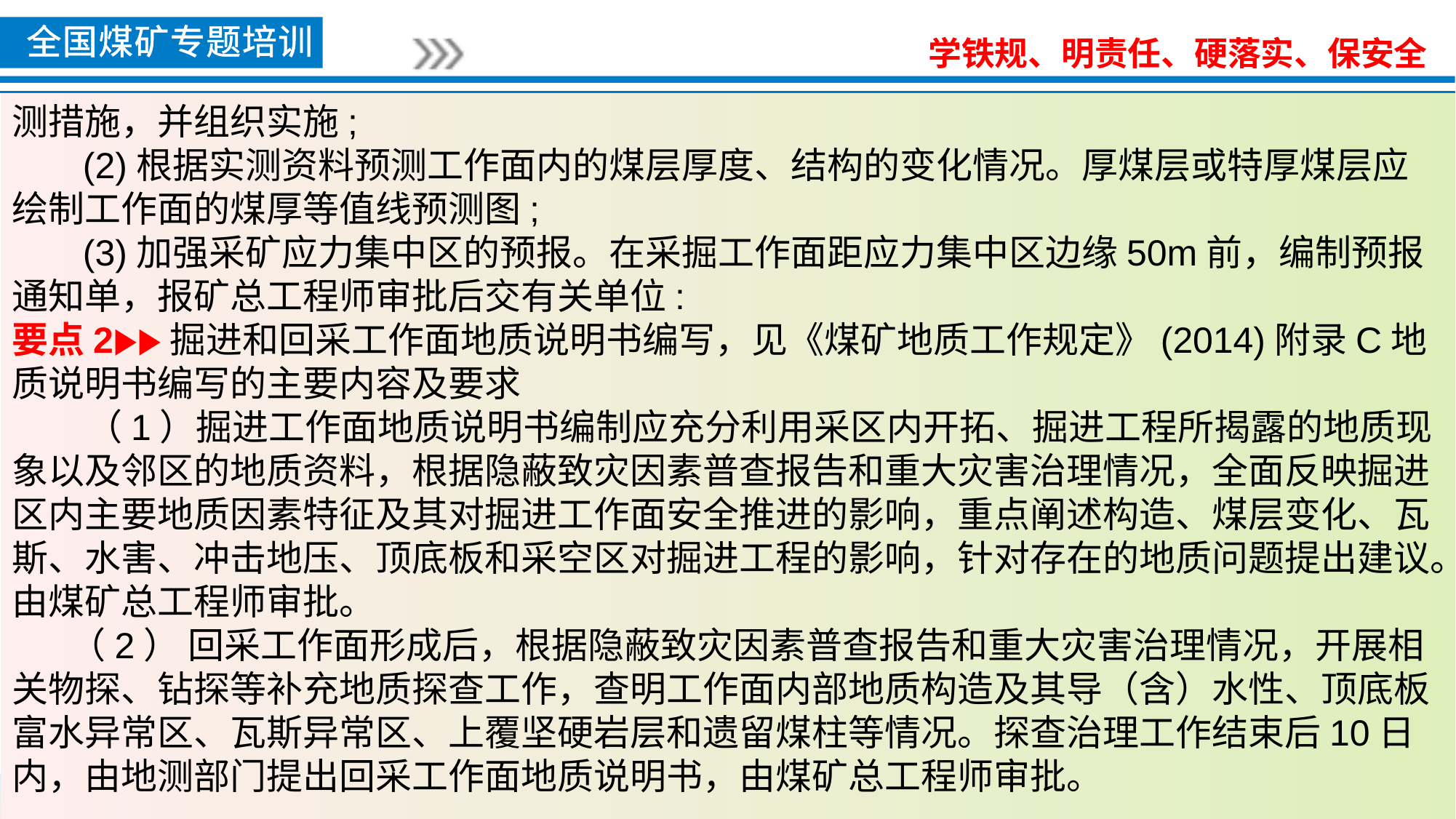

测措施，并组织实施;
       (2)根据实测资料预测工作面内的煤层厚度、结构的变化情况。厚煤层或特厚煤层应绘制工作面的煤厚等值线预测图;
       (3)加强采矿应力集中区的预报。在采掘工作面距应力集中区边缘50m前，编制预报通知单，报矿总工程师审批后交有关单位:
要点2▶▶掘进和回采工作面地质说明书编写，见《煤矿地质工作规定》(2014)附录C地质说明书编写的主要内容及要求
        （1）掘进工作面地质说明书编制应充分利用采区内开拓、掘进工程所揭露的地质现象以及邻区的地质资料，根据隐蔽致灾因素普查报告和重大灾害治理情况，全面反映掘进区内主要地质因素特征及其对掘进工作面安全推进的影响，重点阐述构造、煤层变化、瓦斯、水害、冲击地压、顶底板和采空区对掘进工程的影响，针对存在的地质问题提出建议。由煤矿总工程师审批。
      （2） 回采工作面形成后，根据隐蔽致灾因素普查报告和重大灾害治理情况，开展相关物探、钻探等补充地质探查工作，查明工作面内部地质构造及其导（含）水性、顶底板富水异常区、瓦斯异常区、上覆坚硬岩层和遗留煤柱等情况。探查治理工作结束后10日内，由地测部门提出回采工作面地质说明书，由煤矿总工程师审批。